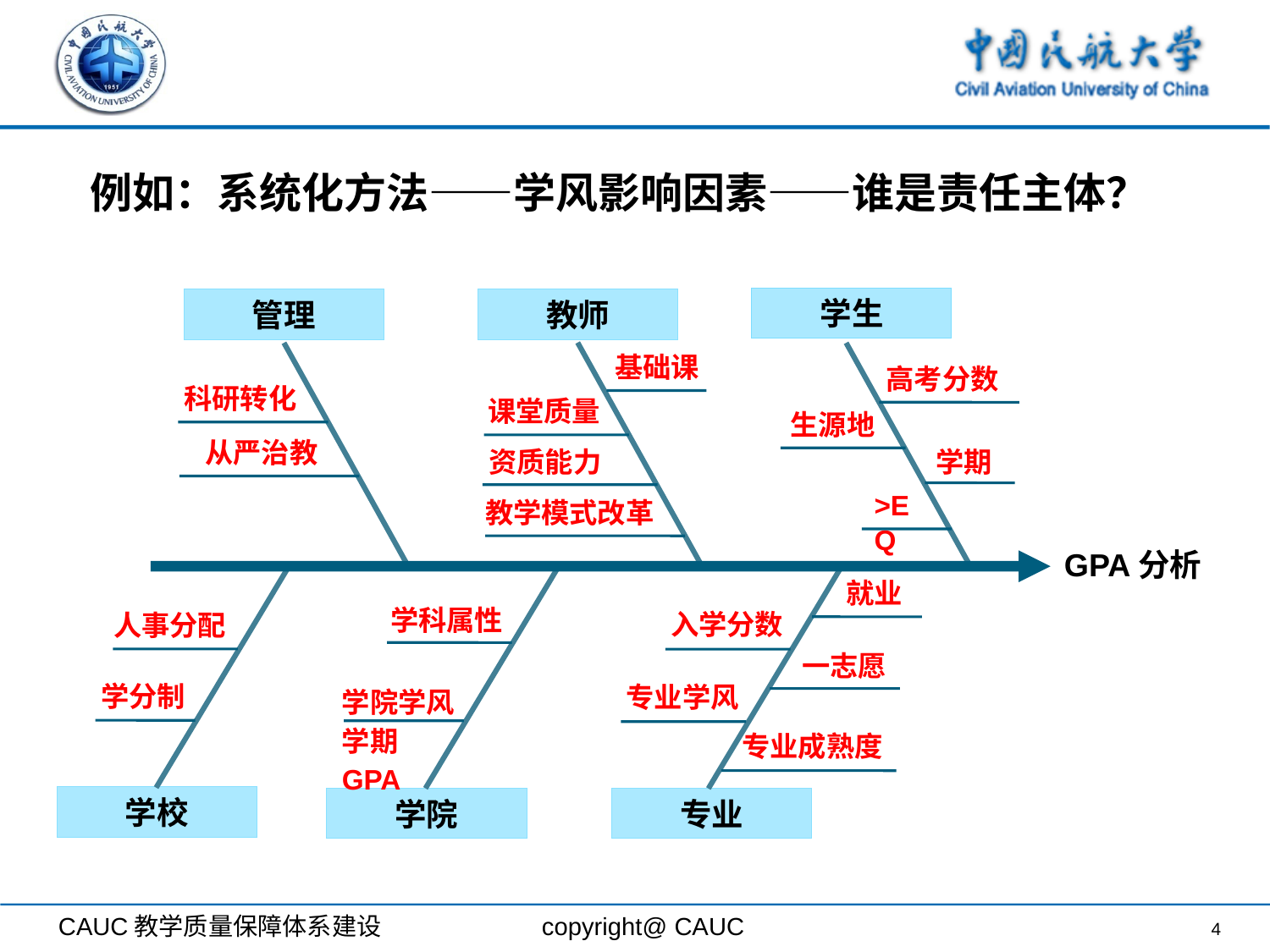

# 例如：系统化方法——学风影响因素——谁是责任主体？
学生
管理
教师
基础课
课堂质量

资质能力

教学模式改革

高考分数
生源地

学期

>EQ

科研转化

从严治教

GPA分析

就业
入学分数

一志愿

专业学风

专业成熟度

学科属性

学院学风学期GPA

人事分配

学分制

学校
学院
专业
4